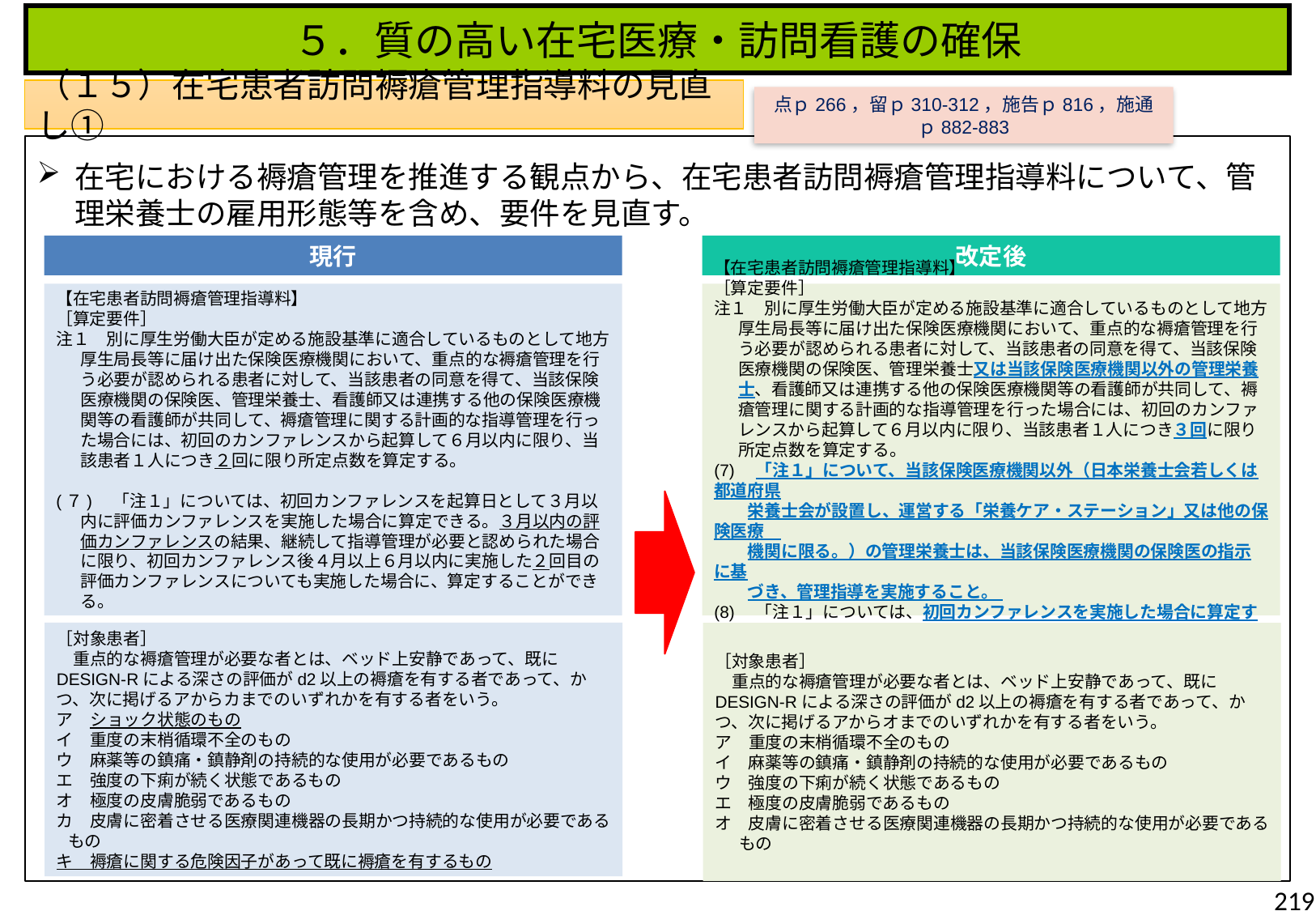

５．質の高い在宅医療・訪問看護の確保
（１５）在宅患者訪問褥瘡管理指導料の見直し①
点ｐ266，留ｐ310-312，施告ｐ816，施通ｐ882-883

在宅における褥瘡管理を推進する観点から、在宅患者訪問褥瘡管理指導料について、管理栄養士の雇用形態等を含め、要件を見直す。
現行
改定後
【在宅患者訪問褥瘡管理指導料】
［算定要件］
注１　別に厚生労働大臣が定める施設基準に適合しているものとして地方厚生局長等に届け出た保険医療機関において、重点的な褥瘡管理を行う必要が認められる患者に対して、当該患者の同意を得て、当該保険医療機関の保険医、管理栄養士、看護師又は連携する他の保険医療機関等の看護師が共同して、褥瘡管理に関する計画的な指導管理を行った場合には、初回のカンファレンスから起算して６月以内に限り、当該患者１人につき２回に限り所定点数を算定する。

(７)　「注１」については、初回カンファレンスを起算日として３月以内に評価カンファレンスを実施した場合に算定できる。３月以内の評価カンファレンスの結果、継続して指導管理が必要と認められた場合に限り、初回カンファレンス後４月以上６月以内に実施した２回目の評価カンファレンスについても実施した場合に、算定することができる。
【在宅患者訪問褥瘡管理指導料】
［算定要件］
注１　別に厚生労働大臣が定める施設基準に適合しているものとして地方厚生局長等に届け出た保険医療機関において、重点的な褥瘡管理を行う必要が認められる患者に対して、当該患者の同意を得て、当該保険医療機関の保険医、管理栄養士又は当該保険医療機関以外の管理栄養士、看護師又は連携する他の保険医療機関等の看護師が共同して、褥瘡管理に関する計画的な指導管理を行った場合には、初回のカンファレンスから起算して６月以内に限り、当該患者１人につき３回に限り所定点数を算定する。
(7)　「注１」について、当該保険医療機関以外（日本栄養士会若しくは都道府県
　　栄養士会が設置し、運営する「栄養ケア・ステーション」又は他の保険医療
　　機関に限る。）の管理栄養士は、当該保険医療機関の保険医の指示に基
　　づき、管理指導を実施すること。
(8)　「注１」については、初回カンファレンスを実施した場合に算定する。

［対象患者］
　重点的な褥瘡管理が必要な者とは、ベッド上安静であって、既にDESIGN-Rによる深さの評価がd2以上の褥瘡を有する者であって、かつ、次に掲げるアからカまでのいずれかを有する者をいう。
ア　ショック状態のもの
イ　重度の末梢循環不全のもの
ウ　麻薬等の鎮痛・鎮静剤の持続的な使用が必要であるもの
エ　強度の下痢が続く状態であるもの
オ　極度の皮膚脆弱であるもの
カ　皮膚に密着させる医療関連機器の長期かつ持続的な使用が必要であるもの
キ　褥瘡に関する危険因子があって既に褥瘡を有するもの
［対象患者］
　重点的な褥瘡管理が必要な者とは、ベッド上安静であって、既にDESIGN-Rによる深さの評価がd2以上の褥瘡を有する者であって、かつ、次に掲げるアからオまでのいずれかを有する者をいう。
ア　重度の末梢循環不全のもの
イ　麻薬等の鎮痛・鎮静剤の持続的な使用が必要であるもの
ウ　強度の下痢が続く状態であるもの
エ　極度の皮膚脆弱であるもの
オ　皮膚に密着させる医療関連機器の長期かつ持続的な使用が必要であるもの

219